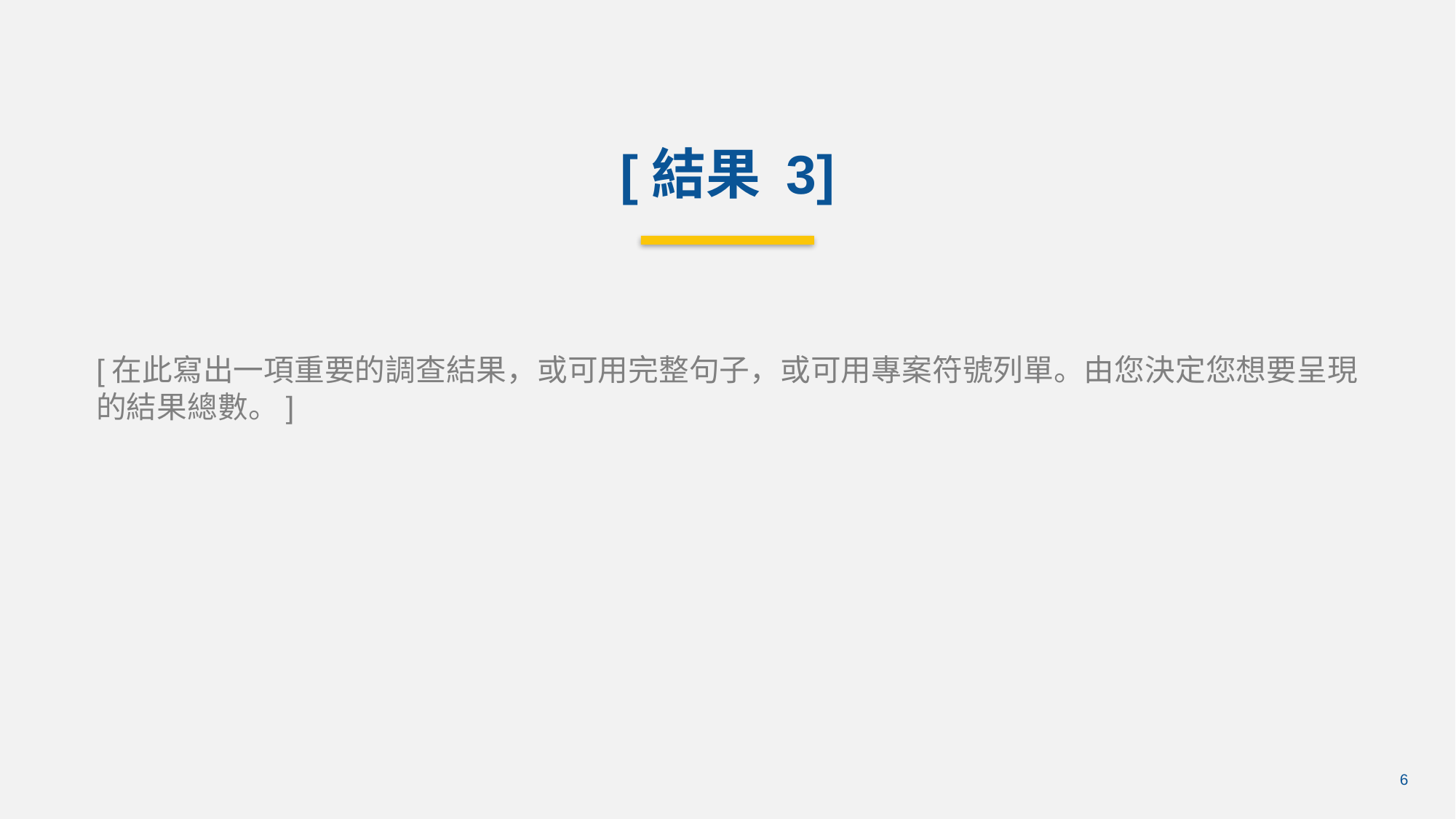

[結果 3]
[在此寫出一項重要的調查結果，或可用完整句子，或可用專案符號列單。由您決定您想要呈現的結果總數。]